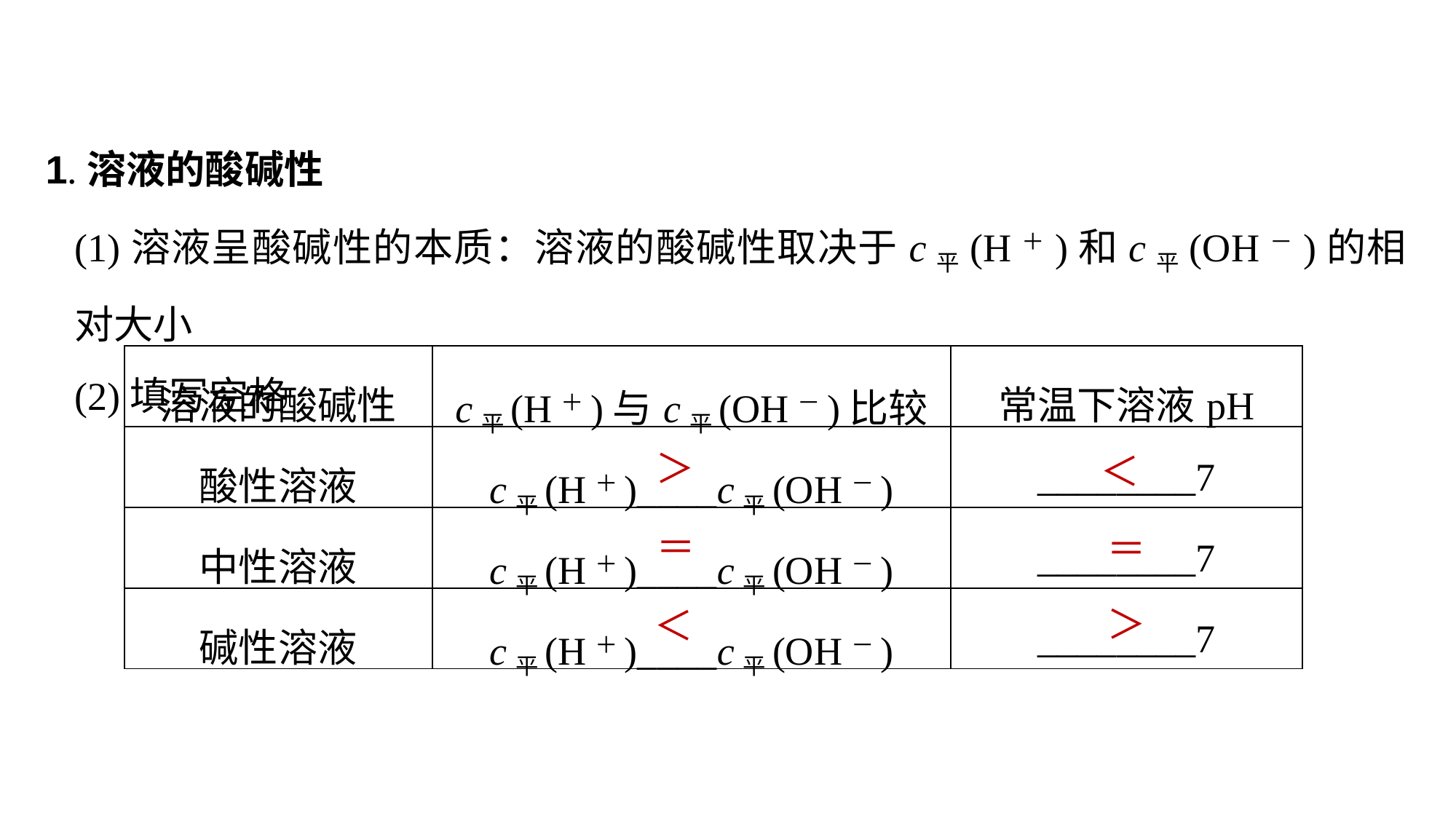

1.溶液的酸碱性
(1)溶液呈酸碱性的本质：溶液的酸碱性取决于c平(H＋)和c平(OH－)的相对大小
(2)填写空格
| 溶液的酸碱性 | c平(H＋)与c平(OH－)比较 | 常温下溶液pH |
| --- | --- | --- |
| 酸性溶液 | c平(H＋)\_\_\_\_c平(OH－) | \_\_\_\_\_\_\_\_7 |
| 中性溶液 | c平(H＋)\_\_\_\_c平(OH－) | \_\_\_\_\_\_\_\_7 |
| 碱性溶液 | c平(H＋)\_\_\_\_c平(OH－) | \_\_\_\_\_\_\_\_7 |
＞
＜
＝
＝
＞
＜